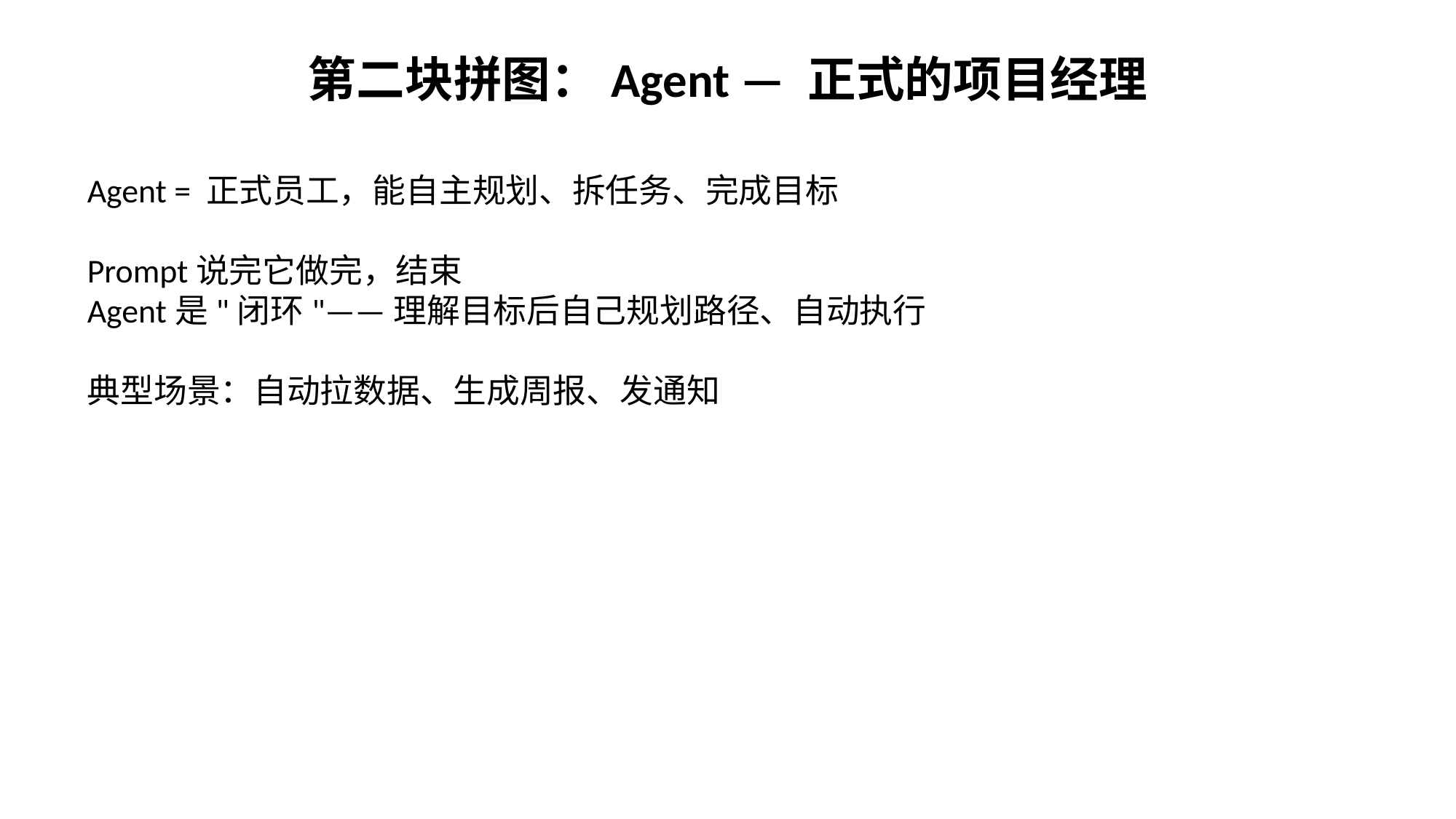

第二块拼图：Agent — 正式的项目经理
Agent = 正式员工，能自主规划、拆任务、完成目标

Prompt说完它做完，结束
Agent是"闭环"——理解目标后自己规划路径、自动执行

典型场景：自动拉数据、生成周报、发通知